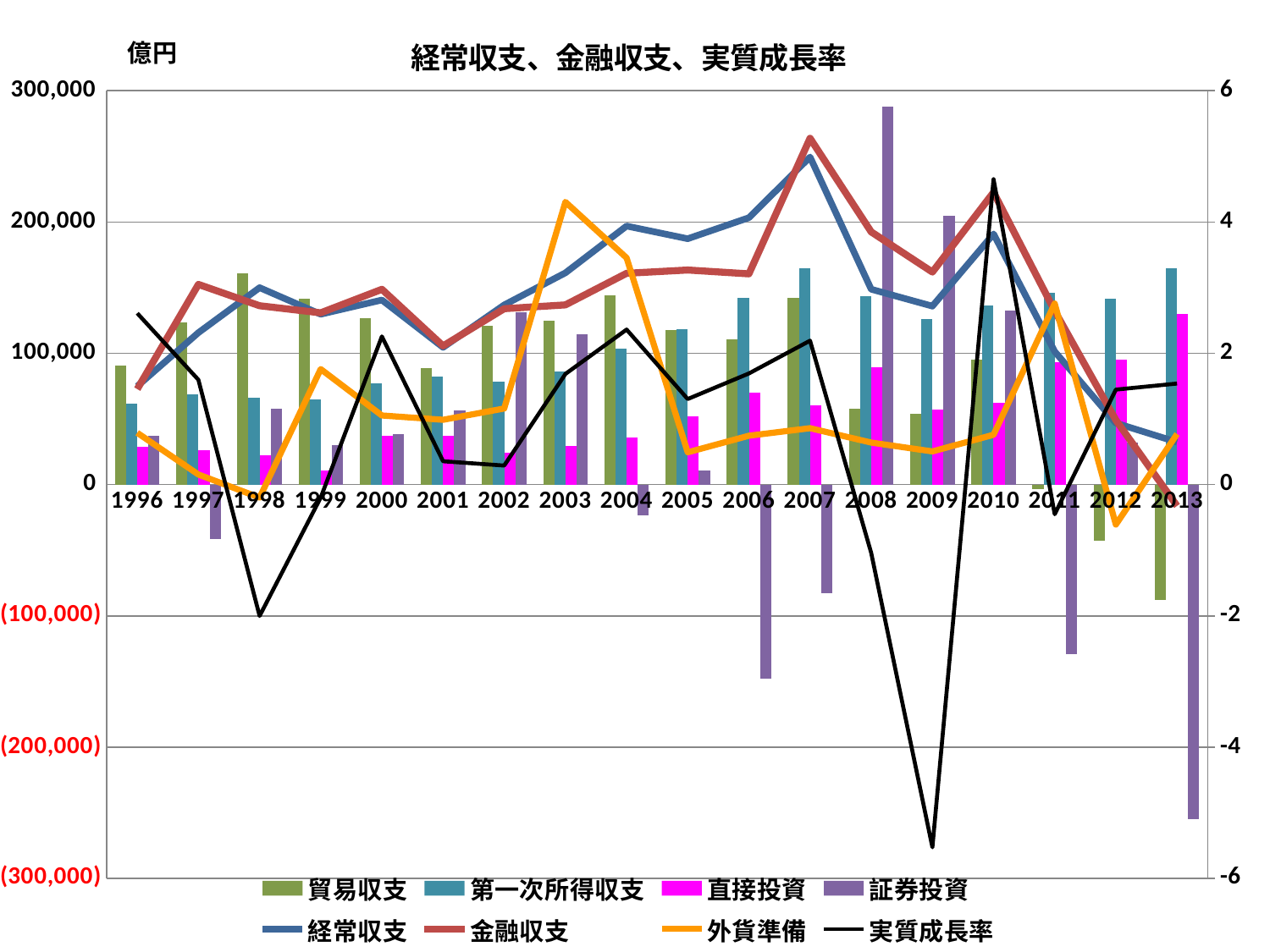

### Chart: 経常収支、金融収支、実質成長率

| Category | 貿易収支 | 第一次所得収支 | 直接投資 | 証券投資 | 経常収支 | 金融収支  | 外貨準備 | 実質成長率 |
|---|---|---|---|---|---|---|---|---|
| 1996 | 90346.0 | 61544.0 | 28648.0 | 37082.0 | 74943.0 | 72723.0 | 39424.0 | 2.61 |
| 1997 | 123709.0 | 68733.0 | 25910.0 | -41402.0 | 115700.0 | 152467.0 | 7660.0 | 1.596 |
| 1998 | 160782.0 | 66146.0 | 22141.0 | 57989.0 | 149981.0 | 136226.0 | -9986.0 | -2.003 |
| 1999 | 141370.0 | 64953.0 | 10604.0 | 30022.0 | 129734.0 | 130830.0 | 87963.0 | -0.199 |
| 2000 | 126983.0 | 76914.0 | 36900.0 | 38470.0 | 140616.0 | 148757.0 | 52609.0 | 2.257 |
| 2001 | 88469.0 | 82009.0 | 37001.0 | 56291.0 | 104524.0 | 105629.0 | 49364.0 | 0.355 |
| 2002 | 121211.0 | 78105.0 | 24331.0 | 131486.0 | 136837.0 | 133968.0 | 57969.0 | 0.29 |
| 2003 | 124631.0 | 86398.0 | 29643.0 | 114731.0 | 161254.0 | 136860.0 | 215288.0 | 1.685 |
| 2004 | 144235.0 | 103488.0 | 35789.0 | -23403.0 | 196941.0 | 160928.0 | 172675.0 | 2.361 |
| 2005 | 117712.0 | 118503.0 | 51703.0 | 10700.0 | 187277.0 | 163444.0 | 24562.0 | 1.303 |
| 2006 | 110701.0 | 142277.0 | 70191.0 | -147961.0 | 203307.0 | 160494.0 | 37196.0 | 1.693 |
| 2007 | 141873.0 | 164818.0 | 60203.0 | -82515.0 | 249490.0 | 263775.0 | 42974.0 | 2.192 |
| 2008 | 58031.0 | 143402.0 | 89243.0 | 287867.0 | 148786.0 | 192482.0 | 32001.0 | -1.042 |
| 2009 | 53876.0 | 126312.0 | 57294.0 | 205053.0 | 135925.0 | 161859.0 | 25265.0 | -5.527 |
| 2010 | 95160.0 | 136173.0 | 62511.0 | 132493.0 | 190903.0 | 222578.0 | 37925.0 | 4.652 |
| 2011 | -3302.0 | 146210.0 | 93101.0 | -129255.0 | 101333.0 | 132284.0 | 137897.0 | -0.453 |
| 2012 | -42719.0 | 141322.0 | 94999.0 | 32215.0 | 46835.0 | 49158.0 | -30515.0 | 1.447 |
| 2013 | -87734.0 | 164755.0 | 130237.0 | -254838.0 | 32343.0 | -16310.0 | 38504.0 | 1.539 |